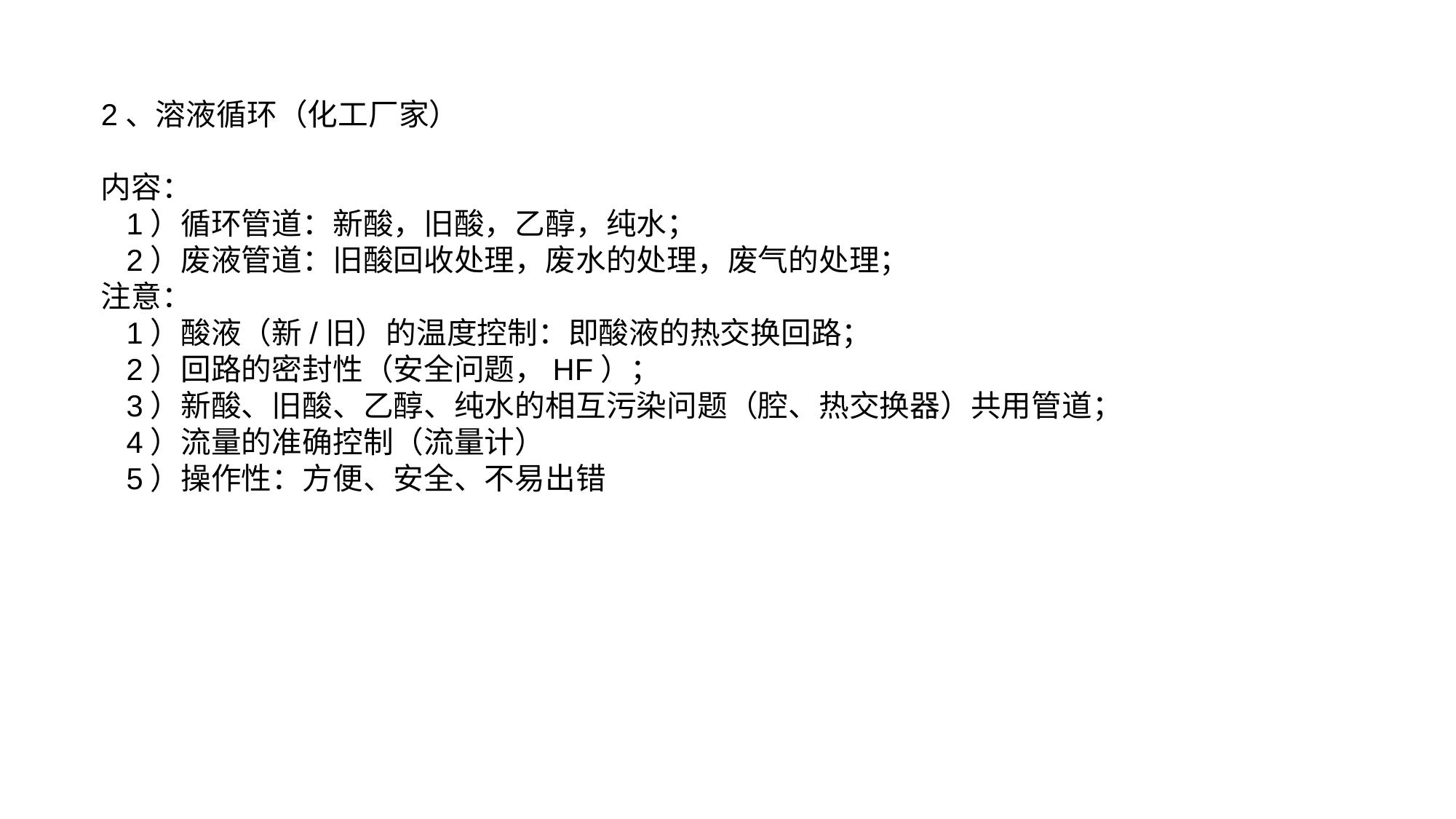

2、溶液循环（化工厂家）

内容：
   1）循环管道：新酸，旧酸，乙醇，纯水；
   2）废液管道：旧酸回收处理，废水的处理，废气的处理；
注意：
   1）酸液（新/旧）的温度控制：即酸液的热交换回路；
   2）回路的密封性（安全问题，HF）；
   3）新酸、旧酸、乙醇、纯水的相互污染问题（腔、热交换器）共用管道；
   4）流量的准确控制（流量计）
   5）操作性：方便、安全、不易出错